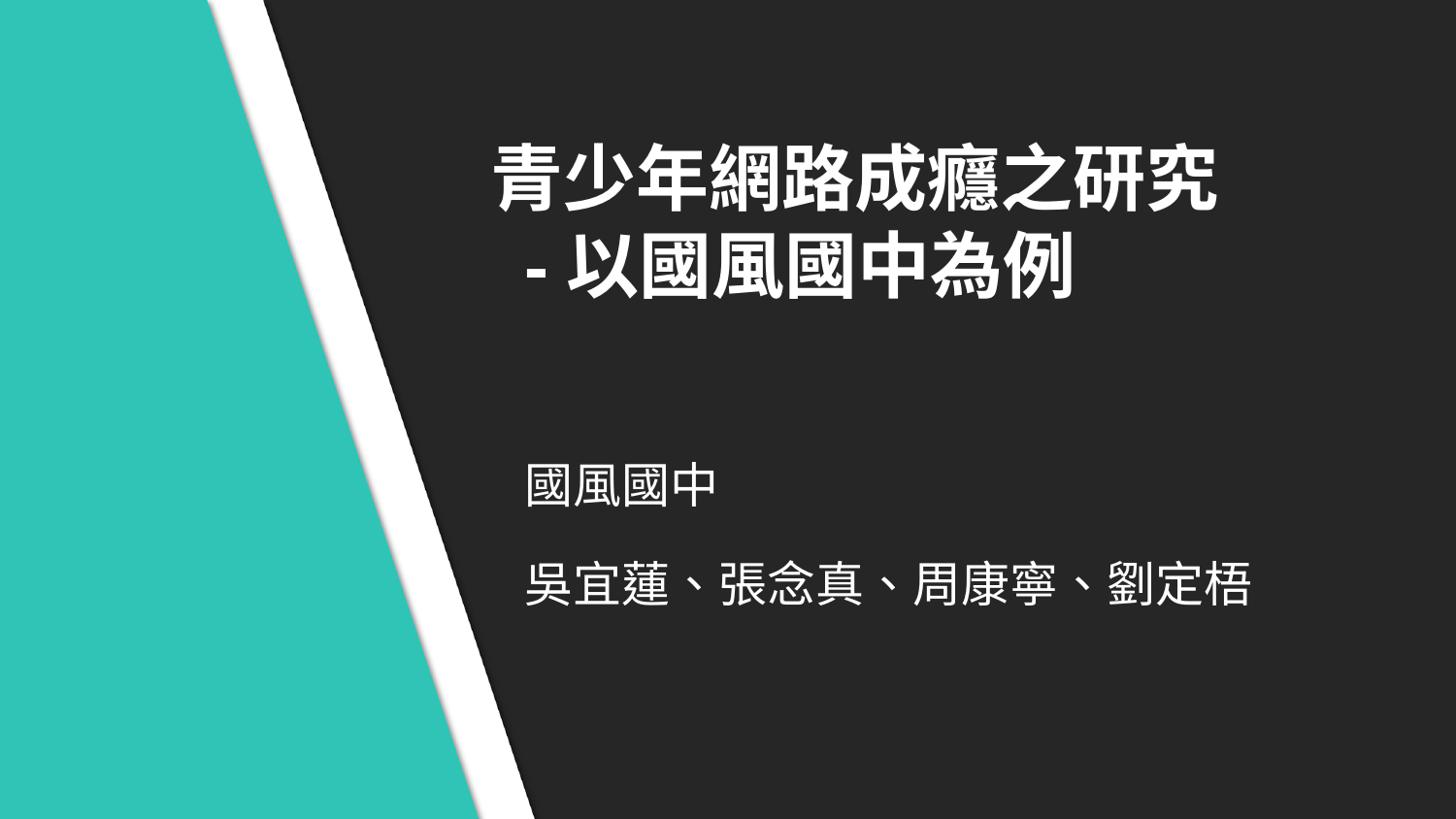

# 青少年網路成癮之研究 -以國風國中為例

國風國中
吳宜蓮、張念真、周康寧、劉定梧